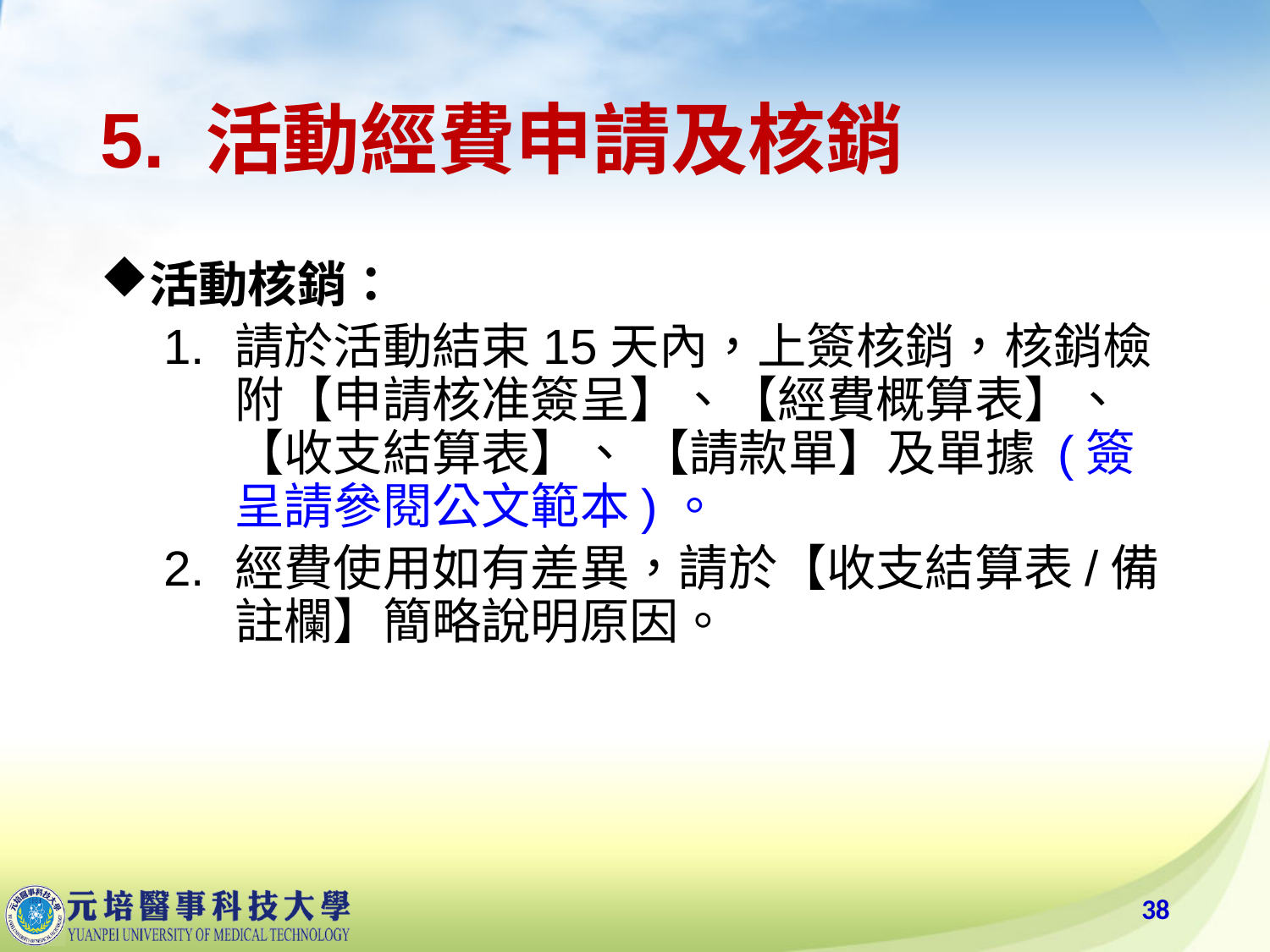

# 5. 活動經費申請及核銷
活動核銷：
請於活動結束15天內，上簽核銷，核銷檢附【申請核准簽呈】、【經費概算表】、【收支結算表】、 【請款單】及單據 (簽呈請參閱公文範本)。
經費使用如有差異，請於【收支結算表/備註欄】簡略說明原因。

38